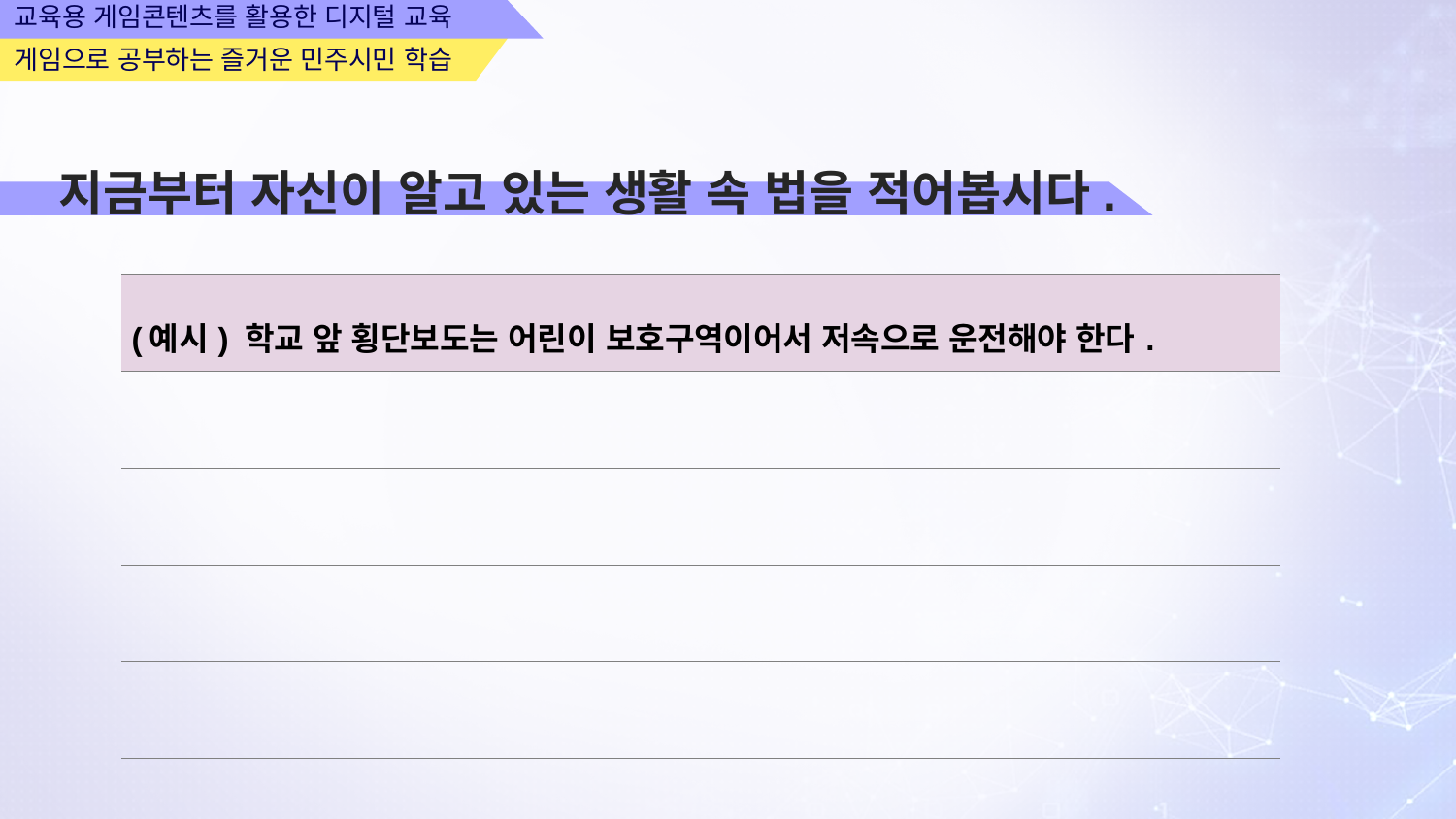

교육용 게임콘텐츠를 활용한 디지털 교육
게임으로 공부하는 즐거운 민주시민 학습

지금부터 자신이 알고 있는 생활 속 법을 적어봅시다.

| (예시) 학교 앞 횡단보도는 어린이 보호구역이어서 저속으로 운전해야 한다. |
| --- |
|  |
|  |
|  |
|  |